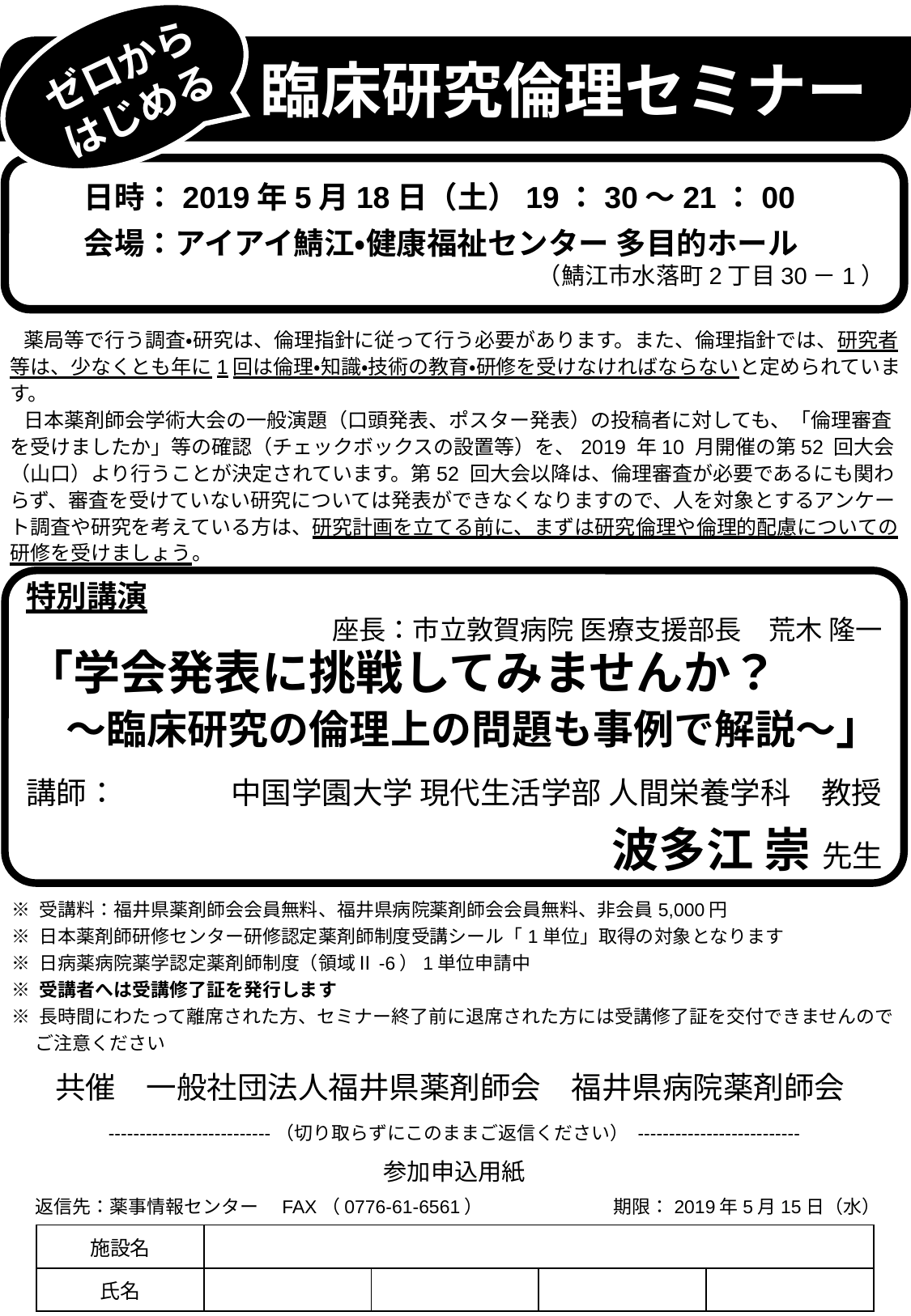

ゼロからはじめる
臨床研究倫理セミナー
日時：2019年5月18日（土）19：30～21：00
会場：アイアイ鯖江・健康福祉センター 多目的ホール
（鯖江市水落町2丁目30－1）
薬局等で行う調査・研究は、倫理指針に従って行う必要があります。また、倫理指針では、研究者等は、少なくとも年に1回は倫理・知識・技術の教育・研修を受けなければならないと定められています。
日本薬剤師会学術大会の一般演題（口頭発表、ポスター発表）の投稿者に対しても、「倫理審査を受けましたか」等の確認（チェックボックスの設置等）を、2019 年10 月開催の第52 回大会（山口）より行うことが決定されています。第52 回大会以降は、倫理審査が必要であるにも関わらず、審査を受けていない研究については発表ができなくなりますので、人を対象とするアンケート調査や研究を考えている方は、研究計画を立てる前に、まずは研究倫理や倫理的配慮についての研修を受けましょう。
特別講演
座長：市立敦賀病院 医療支援部長　荒木 隆一
「学会発表に挑戦してみませんか？
～臨床研究の倫理上の問題も事例で解説～」
講師：	中国学園大学 現代生活学部 人間栄養学科　教授
	波多江 崇 先生

※ 受講料：福井県薬剤師会会員無料、福井県病院薬剤師会会員無料、非会員5,000円
※ 日本薬剤師研修センター研修認定薬剤師制度受講シール「1単位」取得の対象となります
※ 日病薬病院薬学認定薬剤師制度（領域Ⅱ-6）1単位申請中
※ 受講者へは受講修了証を発行します
※ 長時間にわたって離席された方、セミナー終了前に退席された方には受講修了証を交付できませんのでご注意ください
共催　一般社団法人福井県薬剤師会　福井県病院薬剤師会
--------------------------（切り取らずにこのままご返信ください） --------------------------
参加申込用紙
返信先：薬事情報センター　FAX（0776-61-6561）　　　　　　　期限：2019年5月15日（水）
| 施設名 |  |  |  |  |
| --- | --- | --- | --- | --- |
| 氏名 |  |  |  |  |